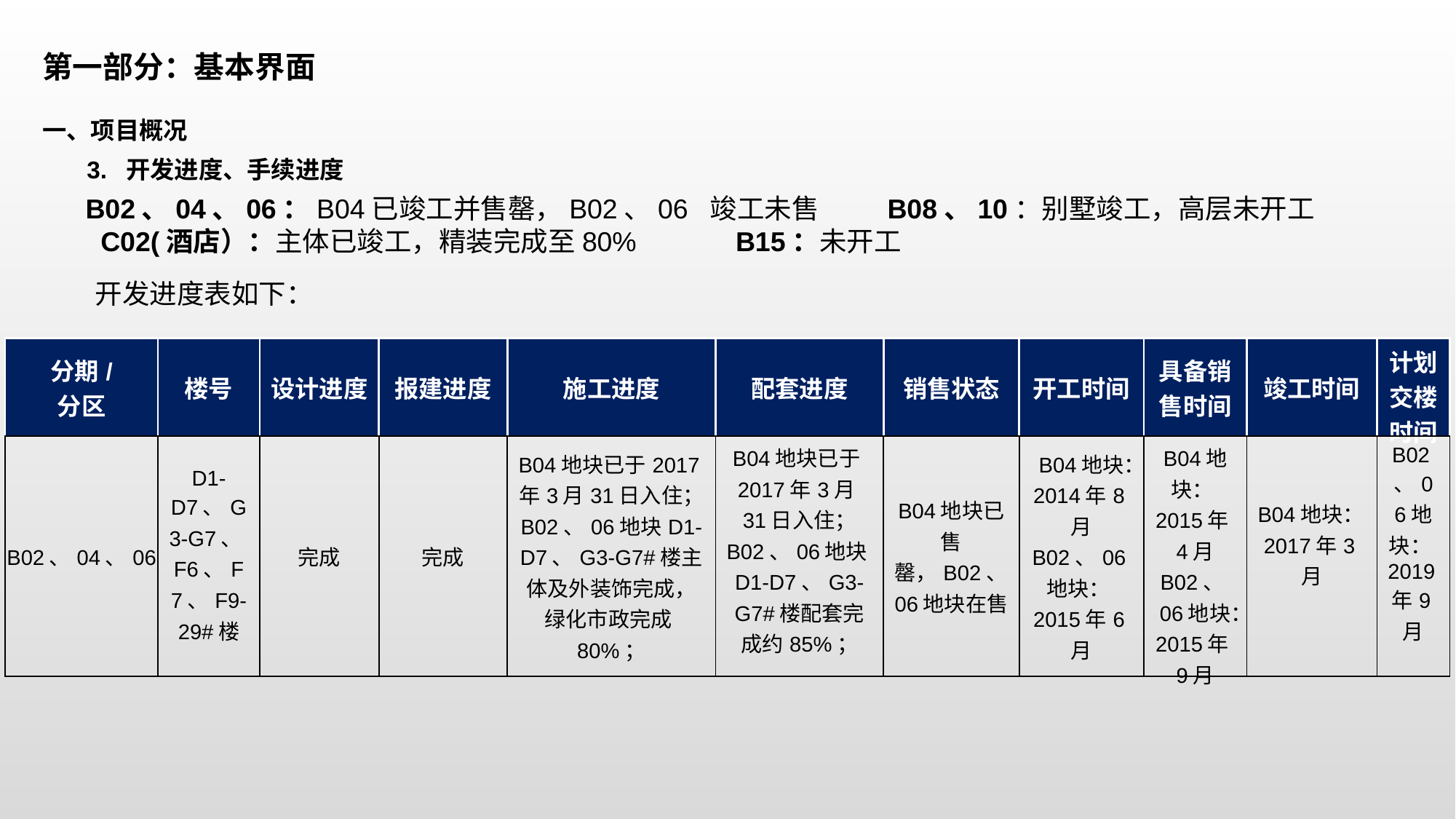

第一部分：基本界面
一、项目概况
3.  开发进度、手续进度
B02、04、06：B04已竣工并售罄，B02、06  竣工未售          B08、10：别墅竣工，高层未开工
  C02(酒店）：主体已竣工，精装完成至80%             B15：未开工
开发进度表如下：
| 分期/ 分区 | 楼号 | 设计进度 | 报建进度 | 施工进度 | 配套进度 | 销售状态 | 开工时间 | 具备销售时间 | 竣工时间 | 计划交楼时间 |
| --- | --- | --- | --- | --- | --- | --- | --- | --- | --- | --- |
| B02、04、06 | D1-D7、G3-G7、F6、F7、F9-29#楼 | 完成 | 完成 | B04地块已于2017年3月31日入住； B02、06地块D1-D7、G3-G7#楼主体及外装饰完成，绿化市政完成80%； | B04地块已于2017年3月31日入住； B02、06地块D1-D7、G3-G7#楼配套完成约85%； | B04地块已售罄，B02、06地块在售 | B04地块：2014年8月 B02、06地块：2015年6月 | B04地块：2015年4月 B02、06地块：2015年9月 | B04地块：2017年3月 | B02、06地块：2019年9月 |